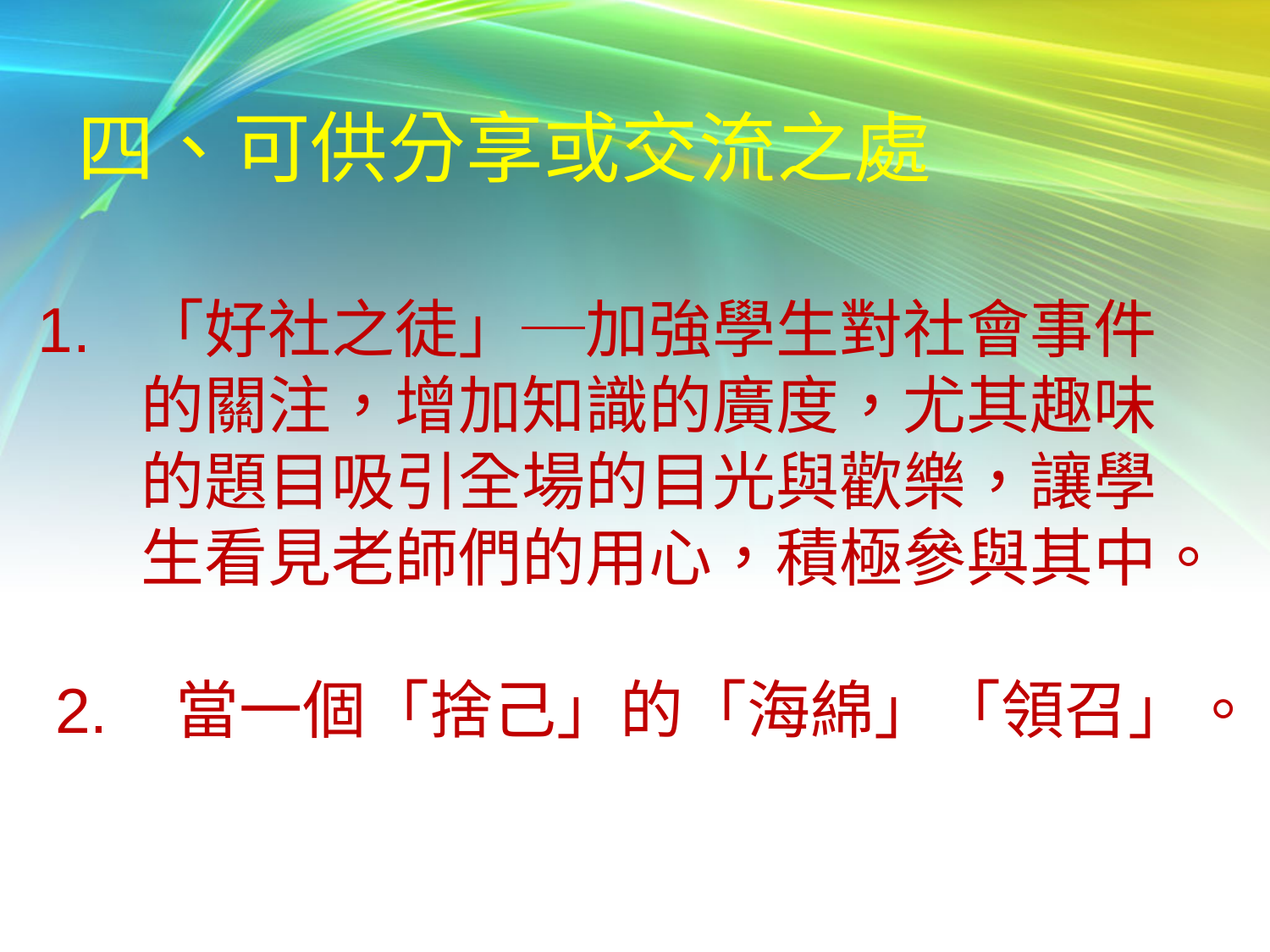

# 四、可供分享或交流之處

「好社之徒」─加強學生對社會事件的關注，增加知識的廣度，尤其趣味的題目吸引全場的目光與歡樂，讓學生看見老師們的用心，積極參與其中。

 2.   當一個「捨己」的「海綿」「領召」。